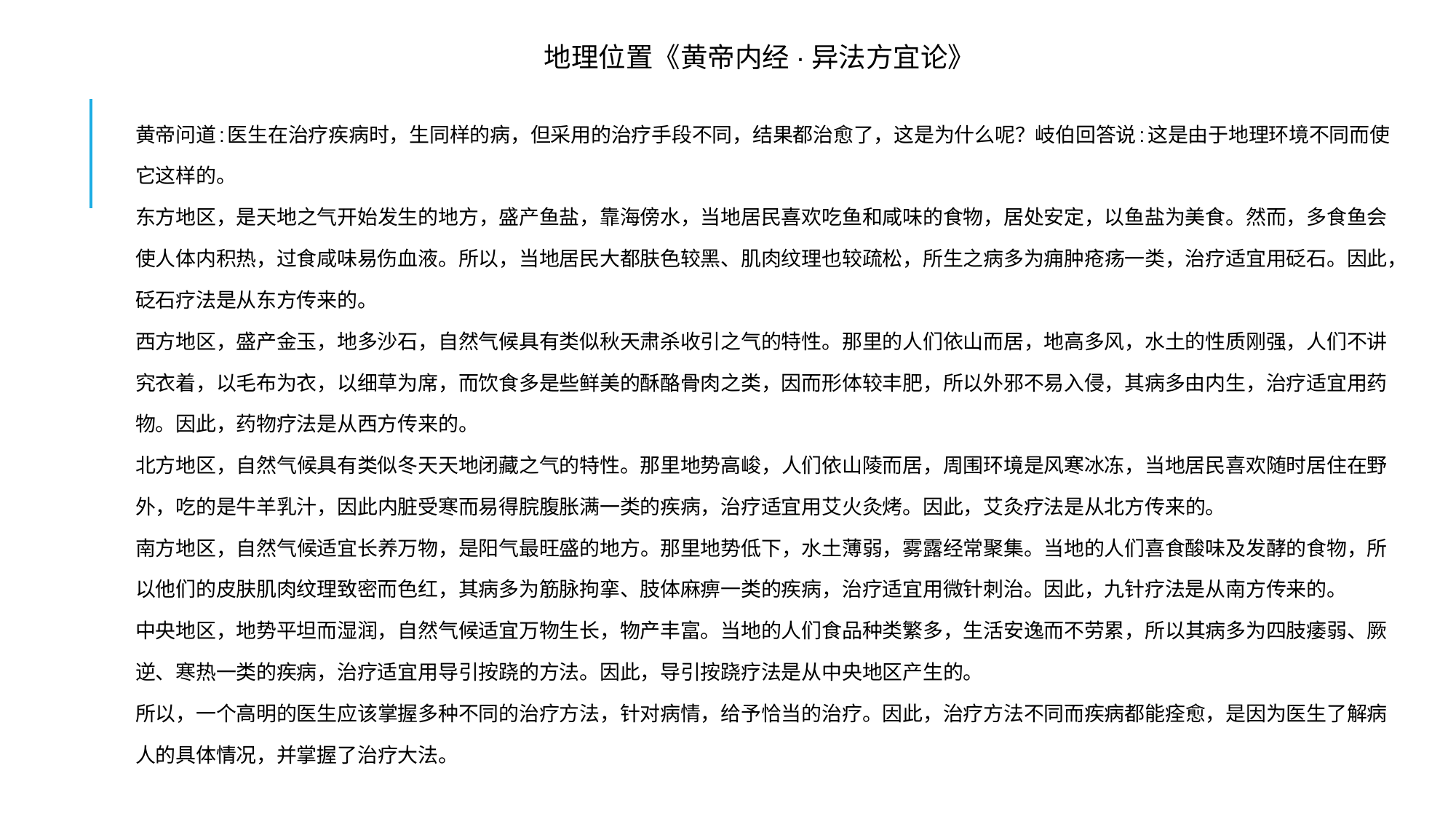

地理位置《黄帝内经·异法方宜论》
黄帝问道:医生在治疗疾病时，生同样的病，但采用的治疗手段不同，结果都治愈了，这是为什么呢？岐伯回答说:这是由于地理环境不同而使它这样的。
东方地区，是天地之气开始发生的地方，盛产鱼盐，靠海傍水，当地居民喜欢吃鱼和咸味的食物，居处安定，以鱼盐为美食。然而，多食鱼会使人体内积热，过食咸味易伤血液。所以，当地居民大都肤色较黑、肌肉纹理也较疏松，所生之病多为痈肿疮疡一类，治疗适宜用砭石。因此，砭石疗法是从东方传来的。
西方地区，盛产金玉，地多沙石，自然气候具有类似秋天肃杀收引之气的特性。那里的人们依山而居，地高多风，水土的性质刚强，人们不讲究衣着，以毛布为衣，以细草为席，而饮食多是些鲜美的酥酪骨肉之类，因而形体较丰肥，所以外邪不易入侵，其病多由内生，治疗适宜用药物。因此，药物疗法是从西方传来的。
北方地区，自然气候具有类似冬天天地闭藏之气的特性。那里地势高峻，人们依山陵而居，周围环境是风寒冰冻，当地居民喜欢随时居住在野外，吃的是牛羊乳汁，因此内脏受寒而易得脘腹胀满一类的疾病，治疗适宜用艾火灸烤。因此，艾灸疗法是从北方传来的。
南方地区，自然气候适宜长养万物，是阳气最旺盛的地方。那里地势低下，水土薄弱，雾露经常聚集。当地的人们喜食酸味及发酵的食物，所以他们的皮肤肌肉纹理致密而色红，其病多为筋脉拘挛、肢体麻痹一类的疾病，治疗适宜用微针刺治。因此，九针疗法是从南方传来的。
中央地区，地势平坦而湿润，自然气候适宜万物生长，物产丰富。当地的人们食品种类繁多，生活安逸而不劳累，所以其病多为四肢痿弱、厥逆、寒热一类的疾病，治疗适宜用导引按跷的方法。因此，导引按跷疗法是从中央地区产生的。
所以，一个高明的医生应该掌握多种不同的治疗方法，针对病情，给予恰当的治疗。因此，治疗方法不同而疾病都能痊愈，是因为医生了解病人的具体情况，并掌握了治疗大法。